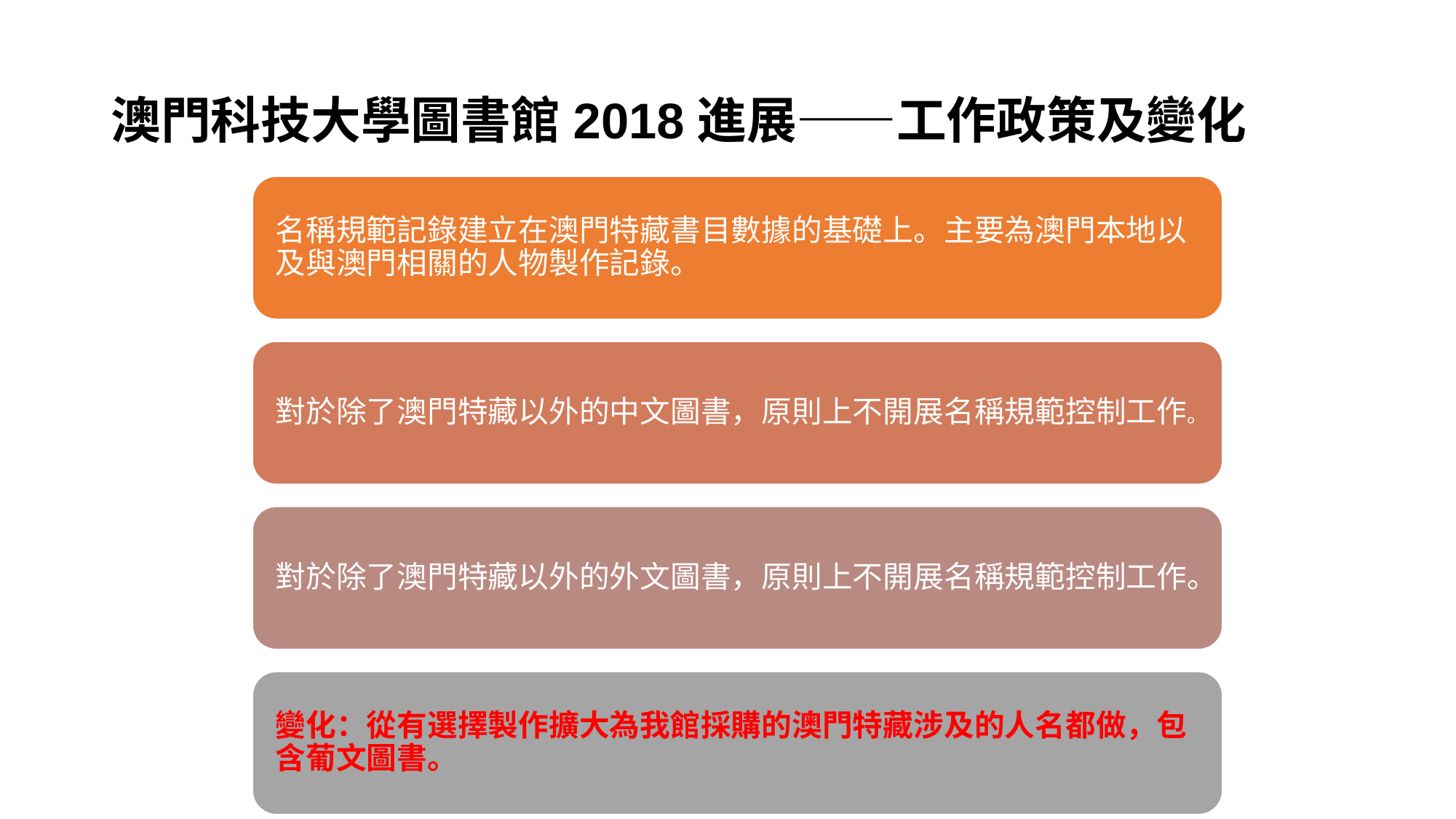

# 澳門科技大學圖書館2018進展——工作政策及變化
名稱規範記錄建立在澳門特藏書目數據的基礎上。主要為澳門本地以及與澳門相關的人物製作記錄。
對於除了澳門特藏以外的中文圖書，原則上不開展名稱規範控制工作。
對於除了澳門特藏以外的外文圖書，原則上不開展名稱規範控制工作。
變化：從有選擇製作擴大為我館採購的澳門特藏涉及的人名都做，包含葡文圖書。